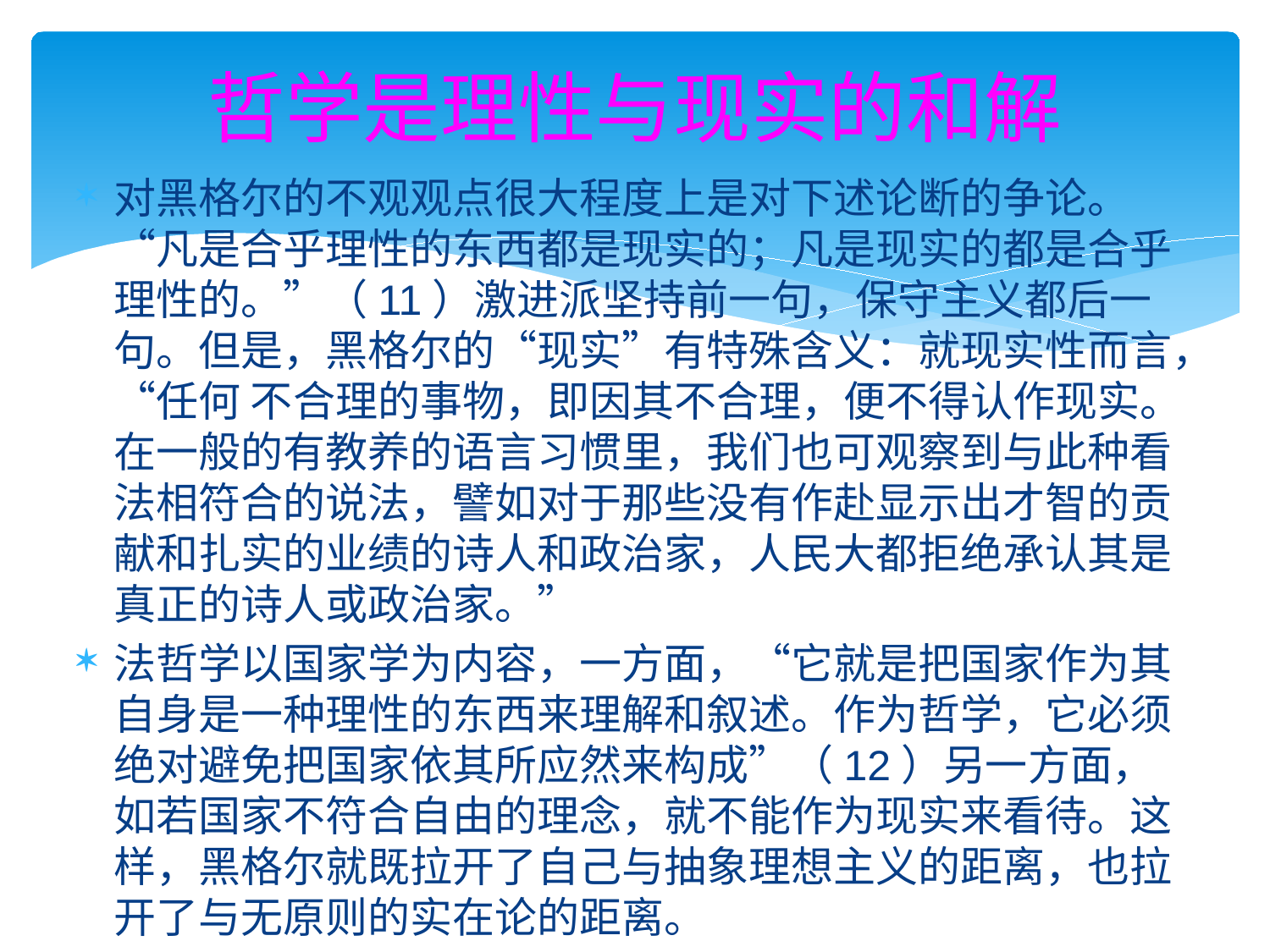

# 哲学是理性与现实的和解
对黑格尔的不观观点很大程度上是对下述论断的争论。“凡是合乎理性的东西都是现实的；凡是现实的都是合乎理性的。”（11）激进派坚持前一句，保守主义都后一句。但是，黑格尔的“现实”有特殊含义：就现实性而言，“任何 不合理的事物，即因其不合理，便不得认作现实。在一般的有教养的语言习惯里，我们也可观察到与此种看法相符合的说法，譬如对于那些没有作赴显示出才智的贡献和扎实的业绩的诗人和政治家，人民大都拒绝承认其是真正的诗人或政治家。”
法哲学以国家学为内容，一方面，“它就是把国家作为其自身是一种理性的东西来理解和叙述。作为哲学，它必须绝对避免把国家依其所应然来构成”（12）另一方面，如若国家不符合自由的理念，就不能作为现实来看待。这样，黑格尔就既拉开了自己与抽象理想主义的距离，也拉开了与无原则的实在论的距离。